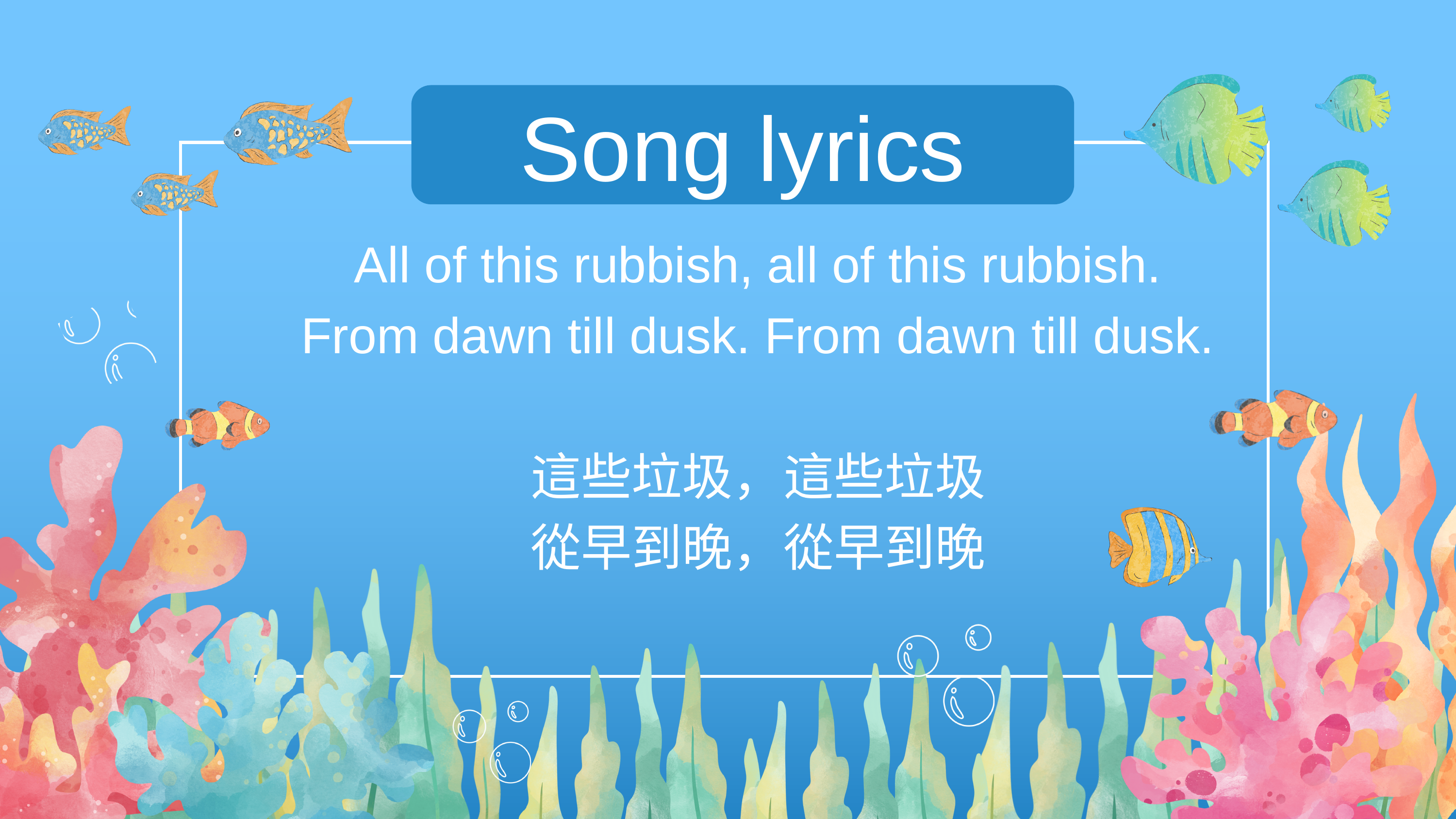

Song lyrics

All of this rubbish, all of this rubbish.
From dawn till dusk. From dawn till dusk.

這些垃圾，這些垃圾
從早到晚，從早到晚